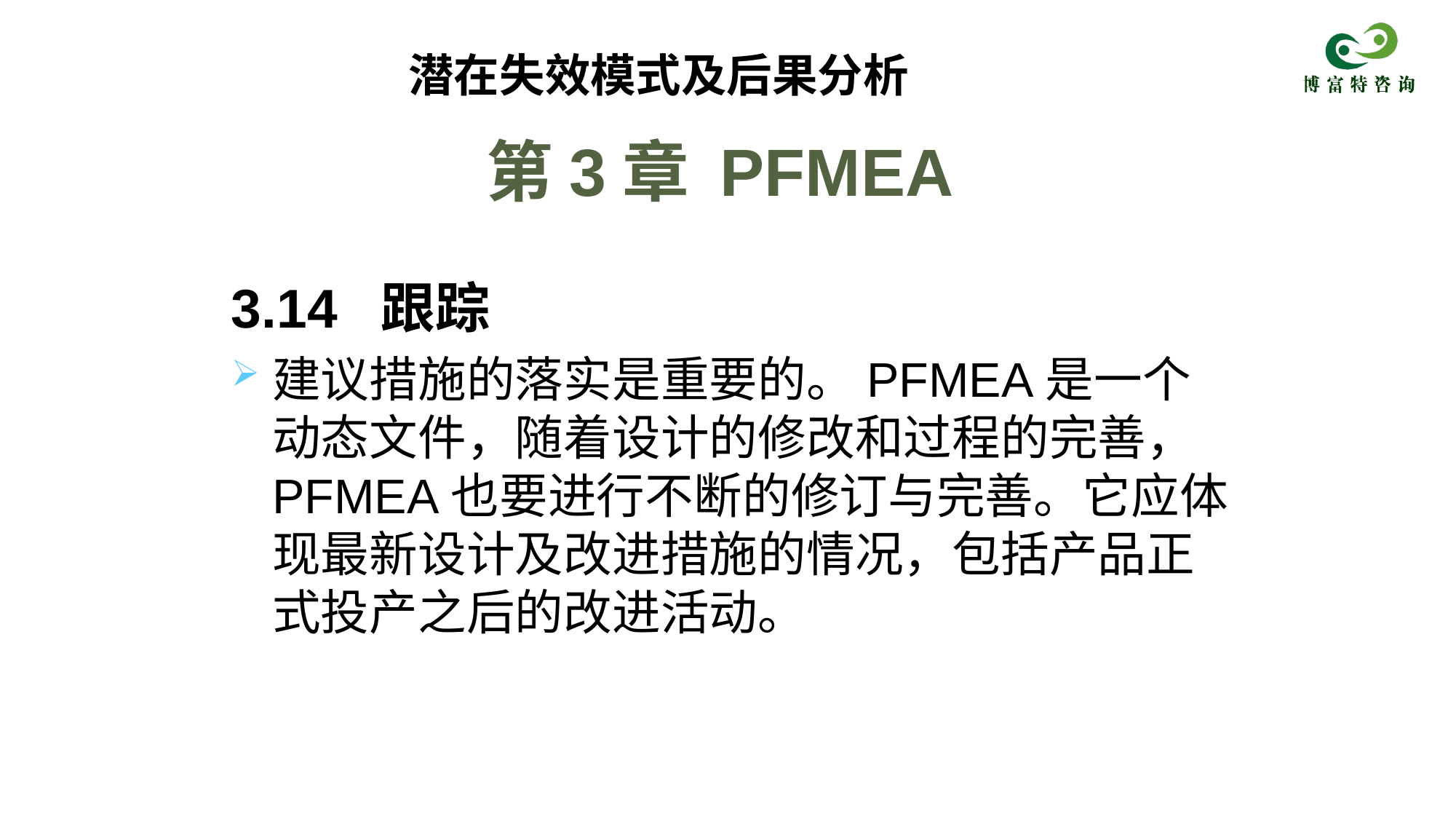

潜在失效模式及后果分析
# 第3章 PFMEA
3.14  跟踪
建议措施的落实是重要的。PFMEA是一个动态文件，随着设计的修改和过程的完善，PFMEA也要进行不断的修订与完善。它应体现最新设计及改进措施的情况，包括产品正式投产之后的改进活动。
79